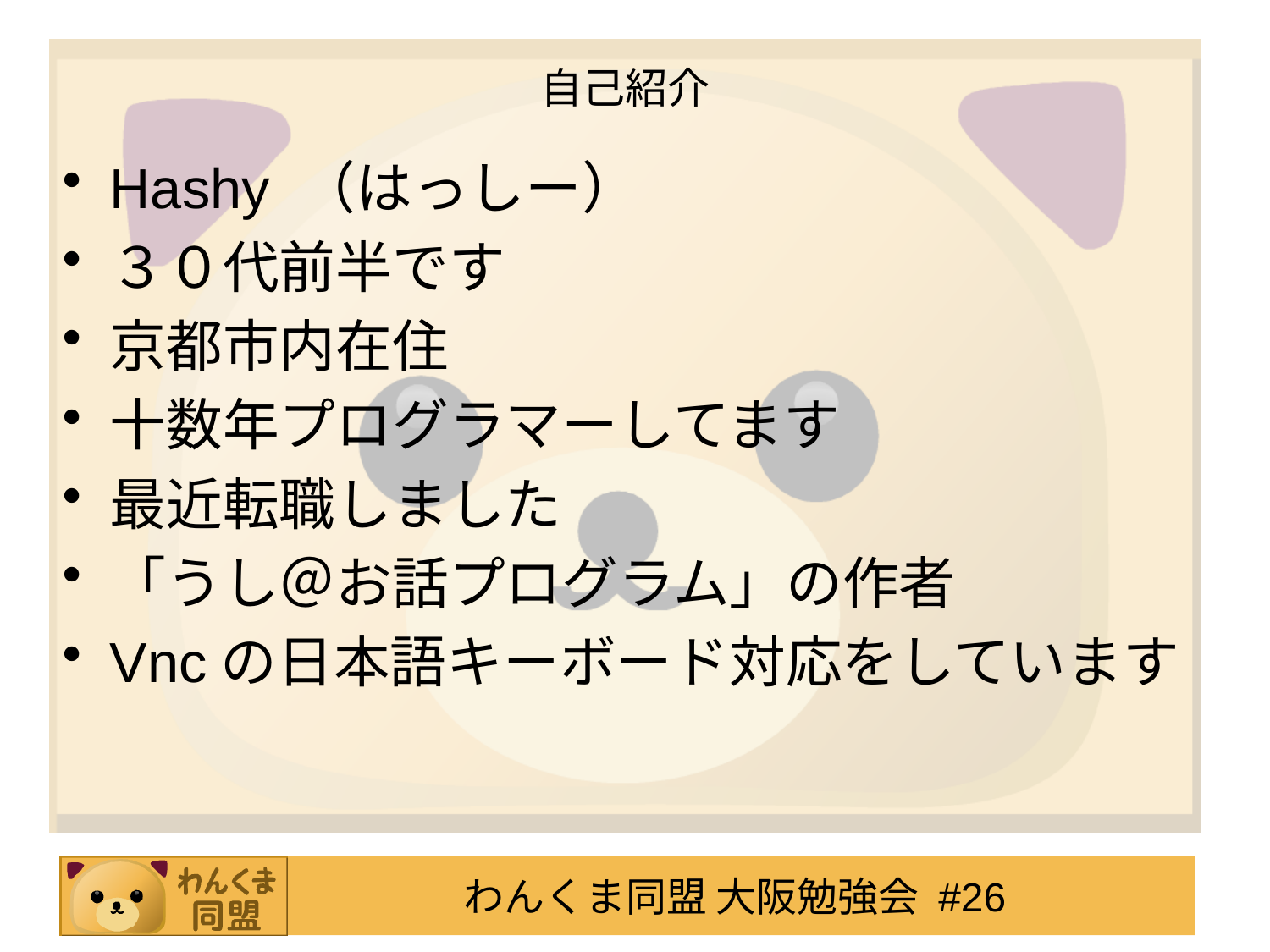

自己紹介
Hashy （はっしー）
３０代前半です
京都市内在住
十数年プログラマーしてます
最近転職しました
「うし＠お話プログラム」の作者
Vncの日本語キーボード対応をしています